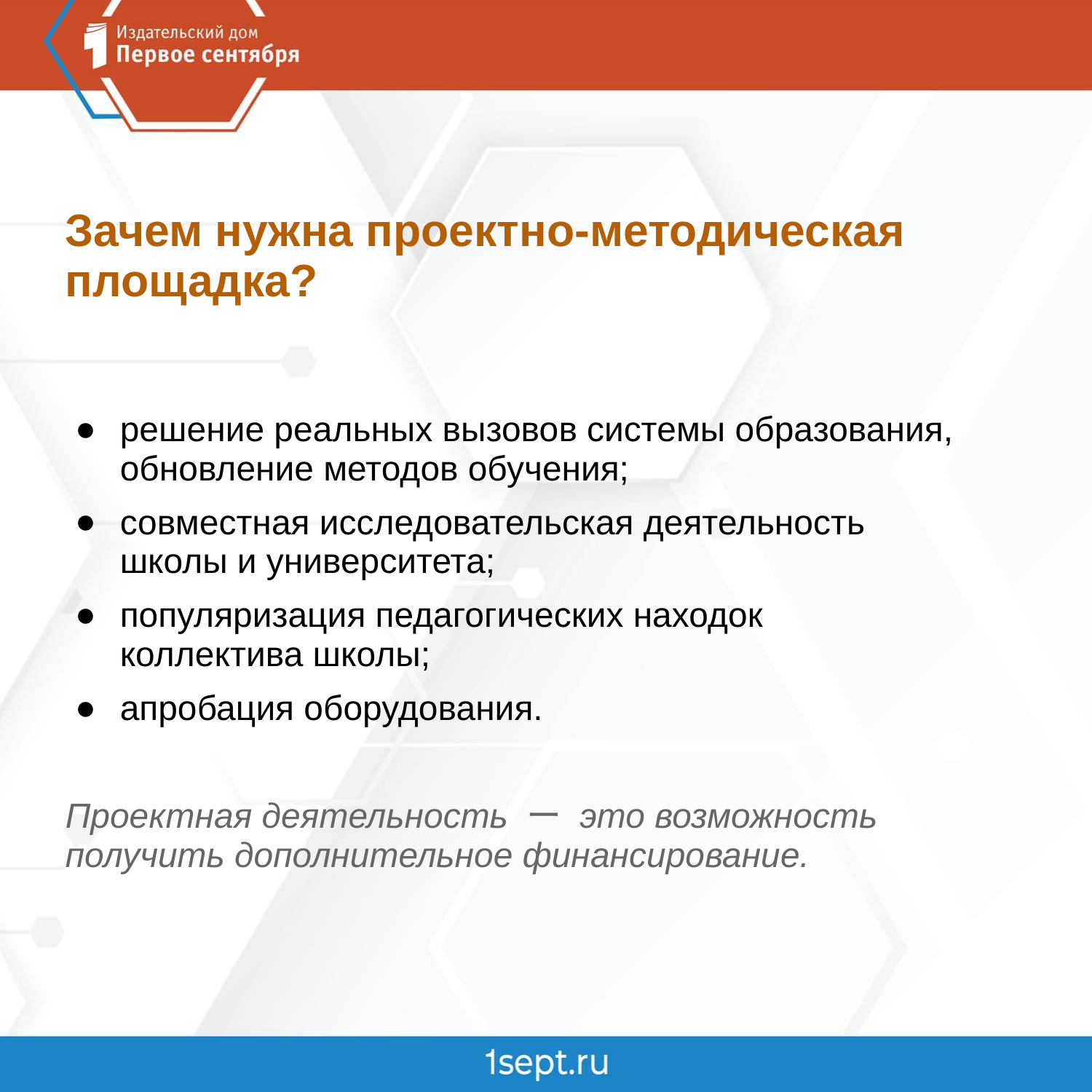

Зачем нужна проектно-методическая площадка?
решение реальных вызовов системы образования,   обновление методов обучения;
совместная исследовательская деятельность           школы и университета;
популяризация педагогических находок          коллектива школы;
апробация оборудования.

Проектная деятельность ー это возможность получить дополнительное финансирование.